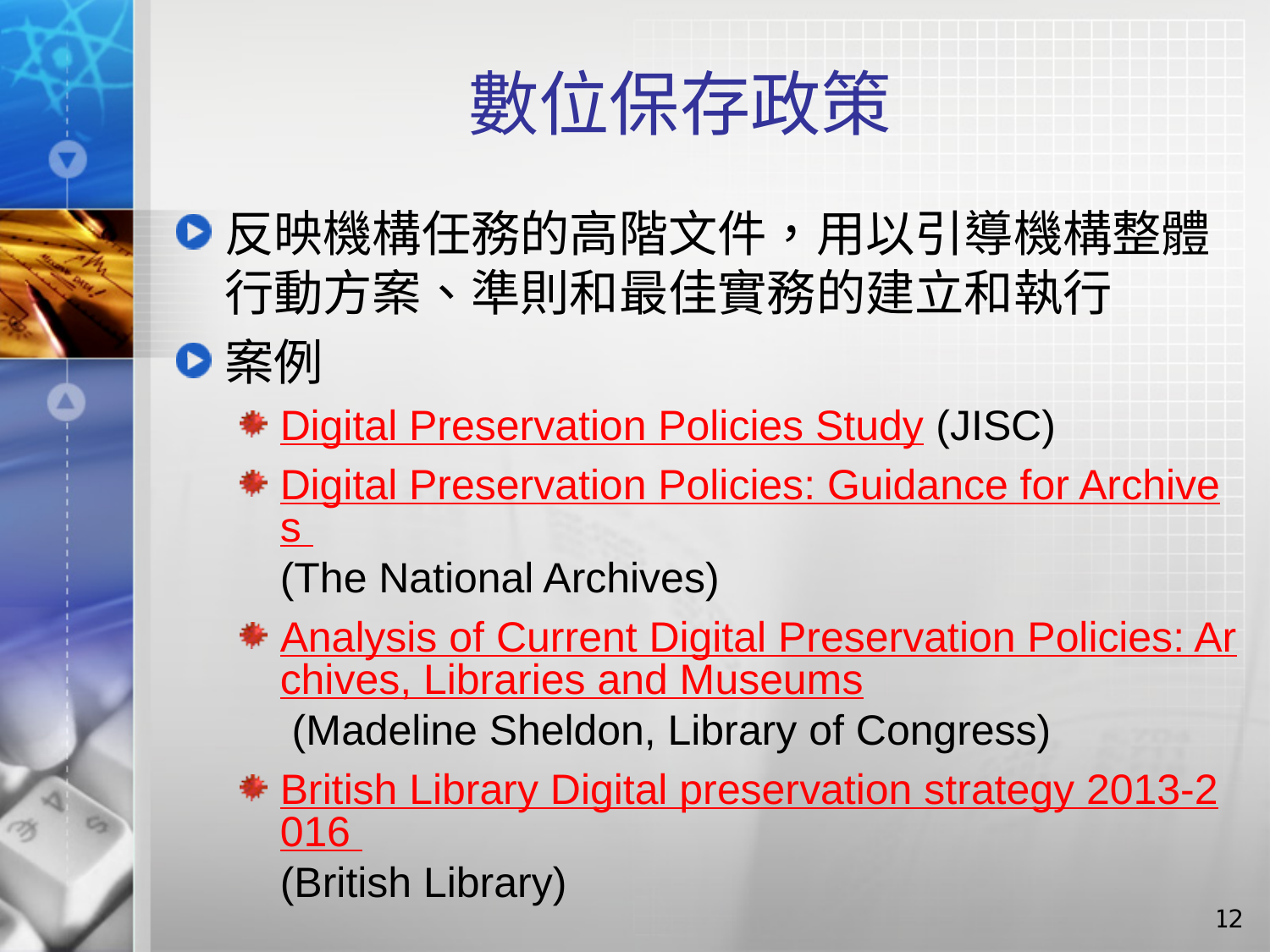

# 數位保存政策
反映機構任務的高階文件，用以引導機構整體行動方案、準則和最佳實務的建立和執行
案例
Digital Preservation Policies Study (JISC)
Digital Preservation Policies: Guidance for Archives (The National Archives)
Analysis of Current Digital Preservation Policies: Archives, Libraries and Museums (Madeline Sheldon, Library of Congress)
British Library Digital preservation strategy 2013-2016 (British Library)
12